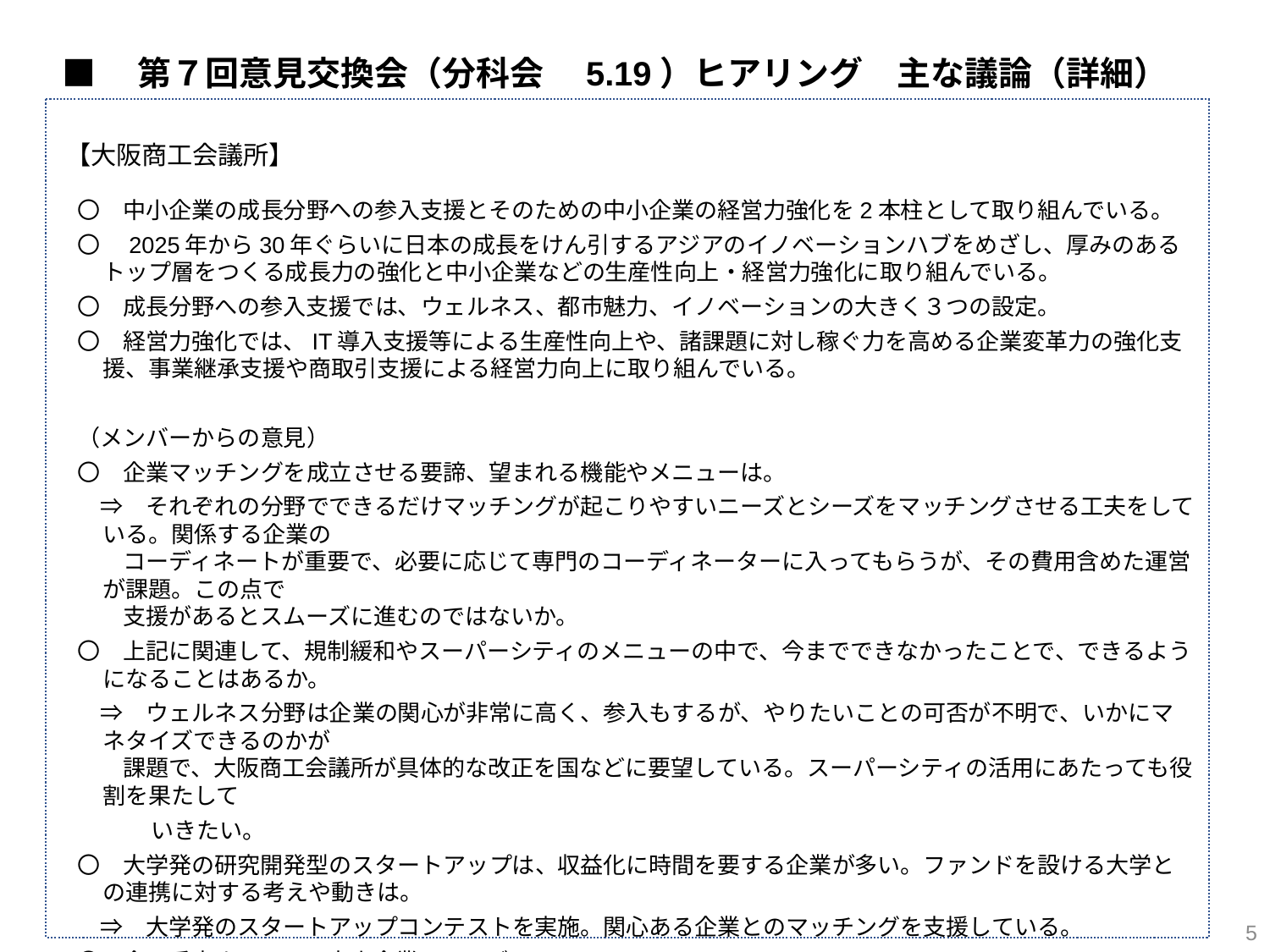

■　第７回意見交換会（分科会　5.19）ヒアリング　主な議論（詳細）

【大阪商工会議所】
〇　中小企業の成長分野への参入支援とそのための中小企業の経営力強化を2本柱として取り組んでいる。
〇　2025年から30年ぐらいに日本の成長をけん引するアジアのイノベーションハブをめざし、厚みのあるトップ層をつくる成長力の強化と中小企業などの生産性向上・経営力強化に取り組んでいる。
〇　成長分野への参入支援では、ウェルネス、都市魅力、イノベーションの大きく３つの設定。
〇　経営力強化では、IT導入支援等による生産性向上や、諸課題に対し稼ぐ力を高める企業変革力の強化支援、事業継承支援や商取引支援による経営力向上に取り組んでいる。

（メンバーからの意見）
〇　企業マッチングを成立させる要諦、望まれる機能やメニューは。
　⇒　それぞれの分野でできるだけマッチングが起こりやすいニーズとシーズをマッチングさせる工夫をしている。関係する企業の
    コーディネートが重要で、必要に応じて専門のコーディネーターに入ってもらうが、その費用含めた運営が課題。この点で
    支援があるとスムーズに進むのではないか。
〇　上記に関連して、規制緩和やスーパーシティのメニューの中で、今までできなかったことで、できるようになることはあるか。
　⇒　ウェルネス分野は企業の関心が非常に高く、参入もするが、やりたいことの可否が不明で、いかにマネタイズできるのかが
    課題で、大阪商工会議所が具体的な改正を国などに要望している。スーパーシティの活用にあたっても役割を果たして
　　　 いきたい。
〇　大学発の研究開発型のスタートアップは、収益化に時間を要する企業が多い。ファンドを設ける大学との連携に対する考えや動きは。
　⇒　大学発のスタートアップコンテストを実施。関心ある企業とのマッチングを支援している。
〇　今一番高まっている中小企業のニーズは。
　⇒　コロナを経て、今までの商売とは違う分野・方法にしなければならないという意識が高く必死に模索している。幾つかの分
       野を示し、新しい事業展開のきっかけになるようなマッチングができるかが重要。
5